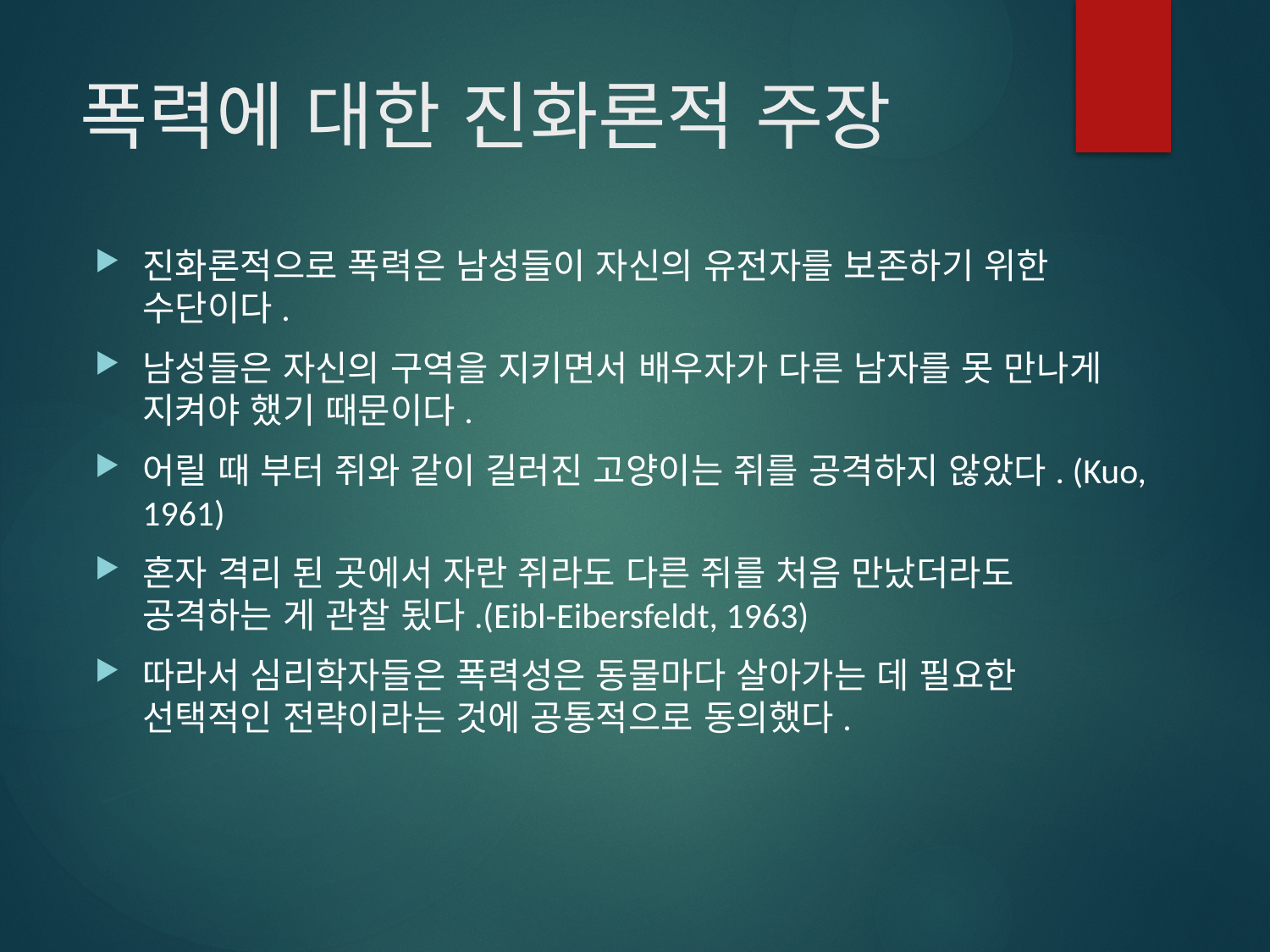

# 폭력에 대한 진화론적 주장
진화론적으로 폭력은 남성들이 자신의 유전자를 보존하기 위한 수단이다.
남성들은 자신의 구역을 지키면서 배우자가 다른 남자를 못 만나게 지켜야 했기 때문이다.
어릴 때 부터 쥐와 같이 길러진 고양이는 쥐를 공격하지 않았다. (Kuo, 1961)
혼자 격리 된 곳에서 자란 쥐라도 다른 쥐를 처음 만났더라도 공격하는 게 관찰 됬다.(Eibl-Eibersfeldt, 1963)
따라서 심리학자들은 폭력성은 동물마다 살아가는 데 필요한 선택적인 전략이라는 것에 공통적으로 동의했다.